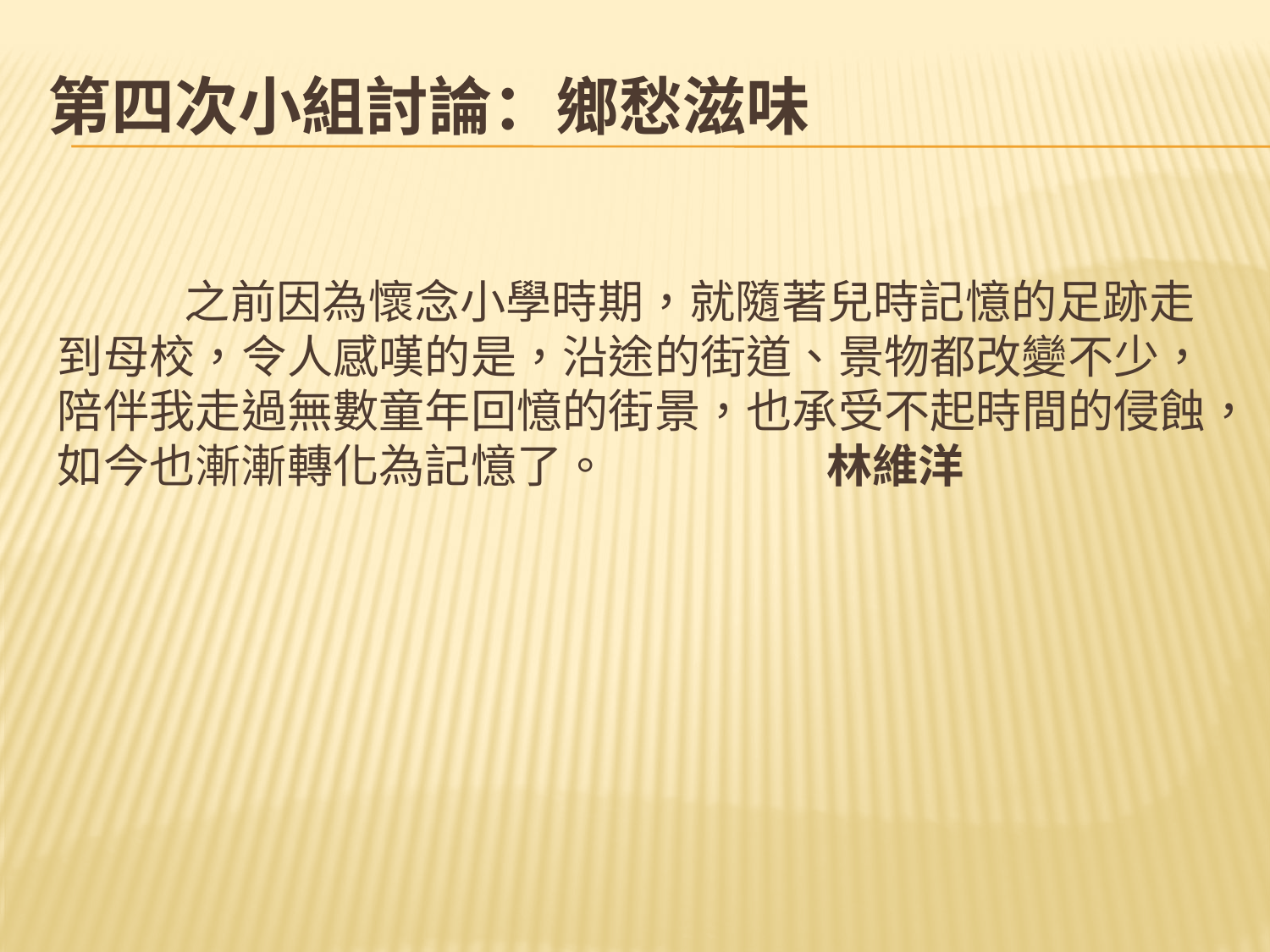

# 第四次小組討論：鄉愁滋味
	之前因為懷念小學時期，就隨著兒時記憶的足跡走到母校，令人感嘆的是，沿途的街道、景物都改變不少，陪伴我走過無數童年回憶的街景，也承受不起時間的侵蝕，如今也漸漸轉化為記憶了。                     林維洋